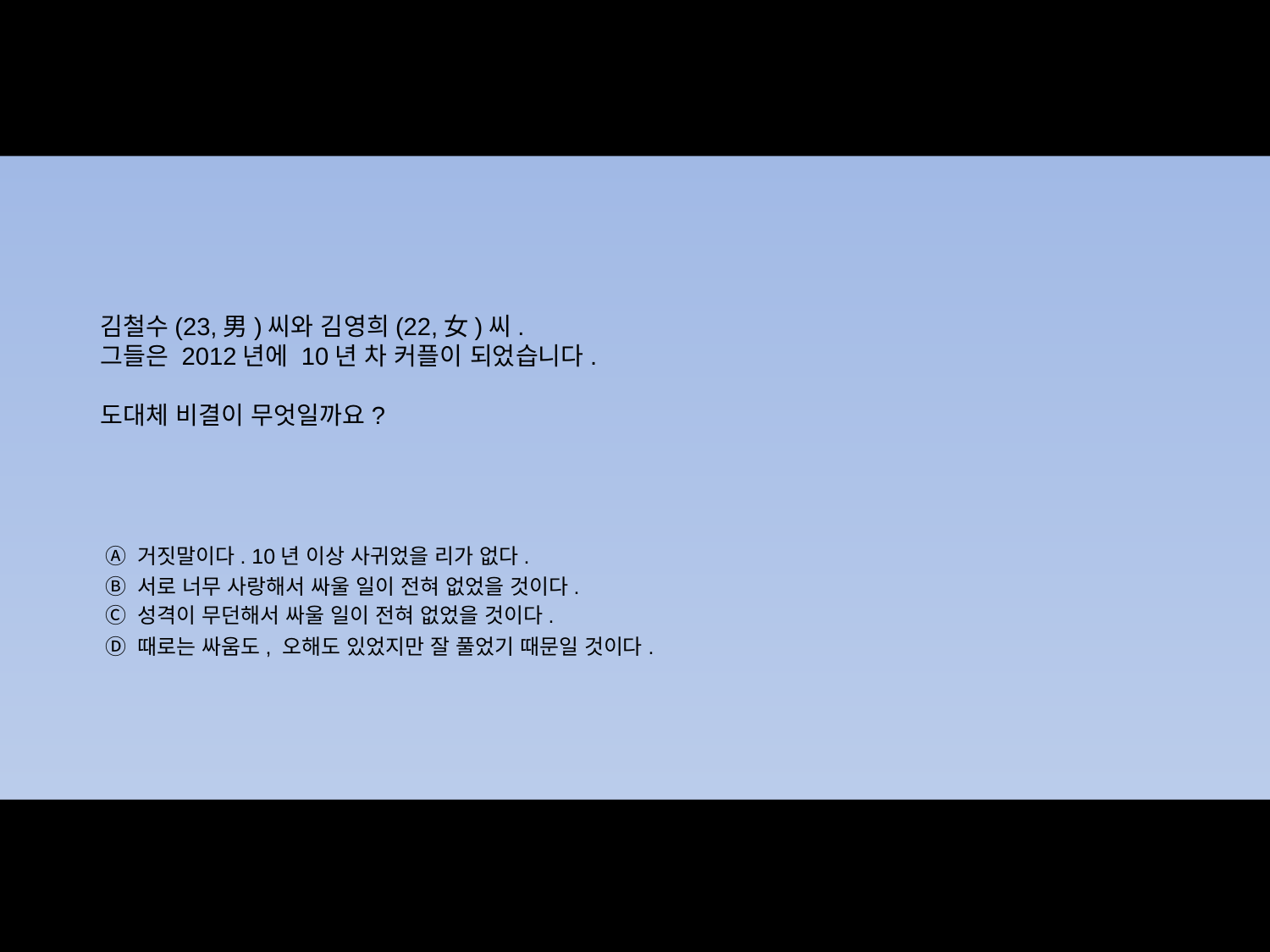

김철수(23,男)씨와 김영희(22,女)씨.
그들은 2012년에 10년 차 커플이 되었습니다.

도대체 비결이 무엇일까요?
Ⓐ 거짓말이다. 10년 이상 사귀었을 리가 없다.
Ⓑ 서로 너무 사랑해서 싸울 일이 전혀 없었을 것이다.
Ⓒ 성격이 무던해서 싸울 일이 전혀 없었을 것이다.
Ⓓ 때로는 싸움도, 오해도 있었지만 잘 풀었기 때문일 것이다.